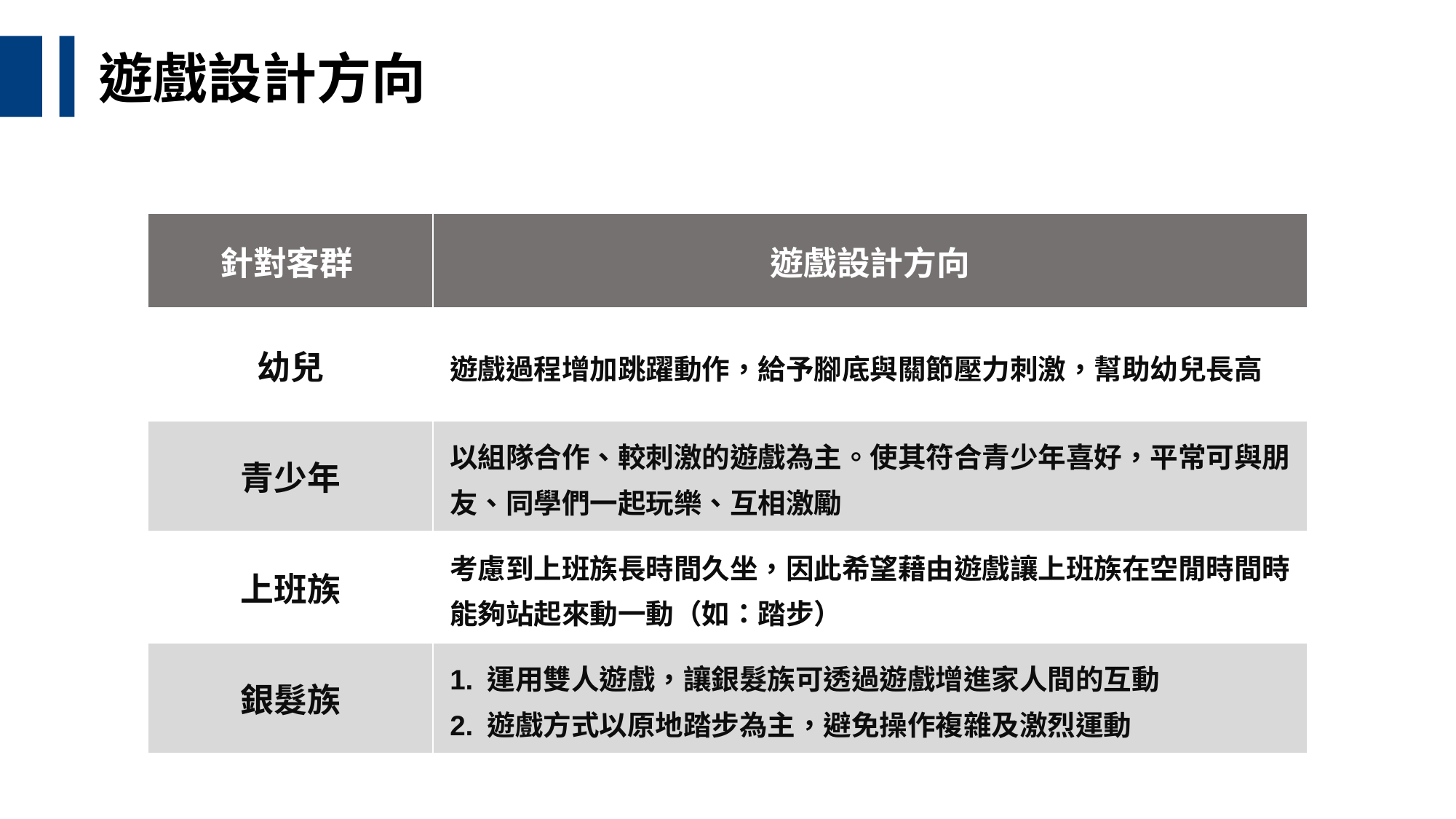

遊戲設計方向
| 針對客群 | 遊戲設計方向 |
| --- | --- |
| 幼兒 | 遊戲過程增加跳躍動作，給予腳底與關節壓力刺激，幫助幼兒長高 |
| 青少年 | 以組隊合作、較刺激的遊戲為主。使其符合青少年喜好，平常可與朋友、同學們一起玩樂、互相激勵 |
| 上班族 | 考慮到上班族長時間久坐，因此希望藉由遊戲讓上班族在空閒時間時能夠站起來動一動（如：踏步） |
| 銀髮族 | 1. 運用雙人遊戲，讓銀髮族可透過遊戲增進家人間的互動 2. 遊戲方式以原地踏步為主，避免操作複雜及激烈運動 |